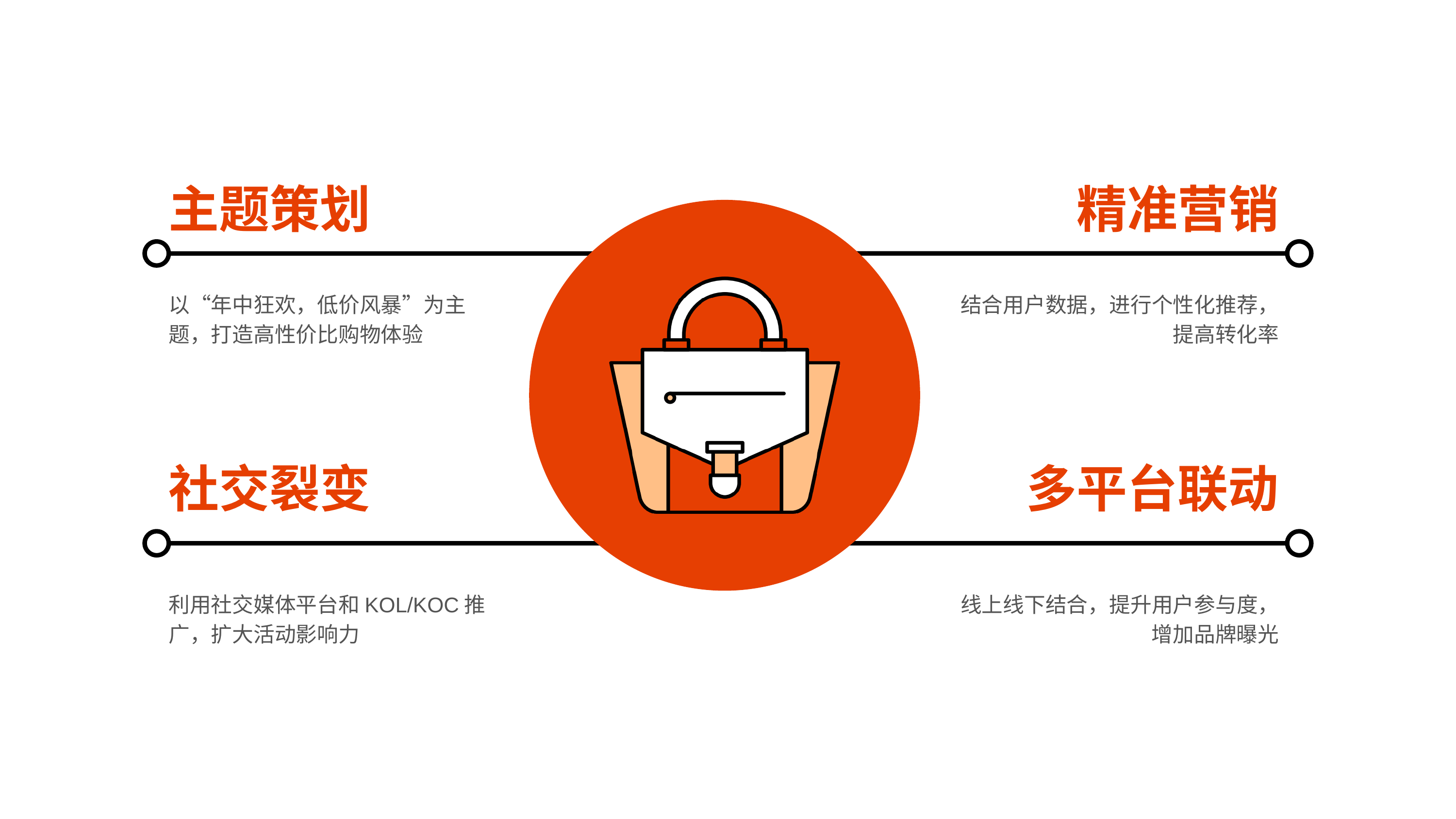

主题策划
精准营销

以“年中狂欢，低价风暴”为主题，打造高性价比购物体验
结合用户数据，进行个性化推荐，提高转化率
社交裂变
多平台联动

利用社交媒体平台和KOL/KOC推广，扩大活动影响力
线上线下结合，提升用户参与度，增加品牌曝光